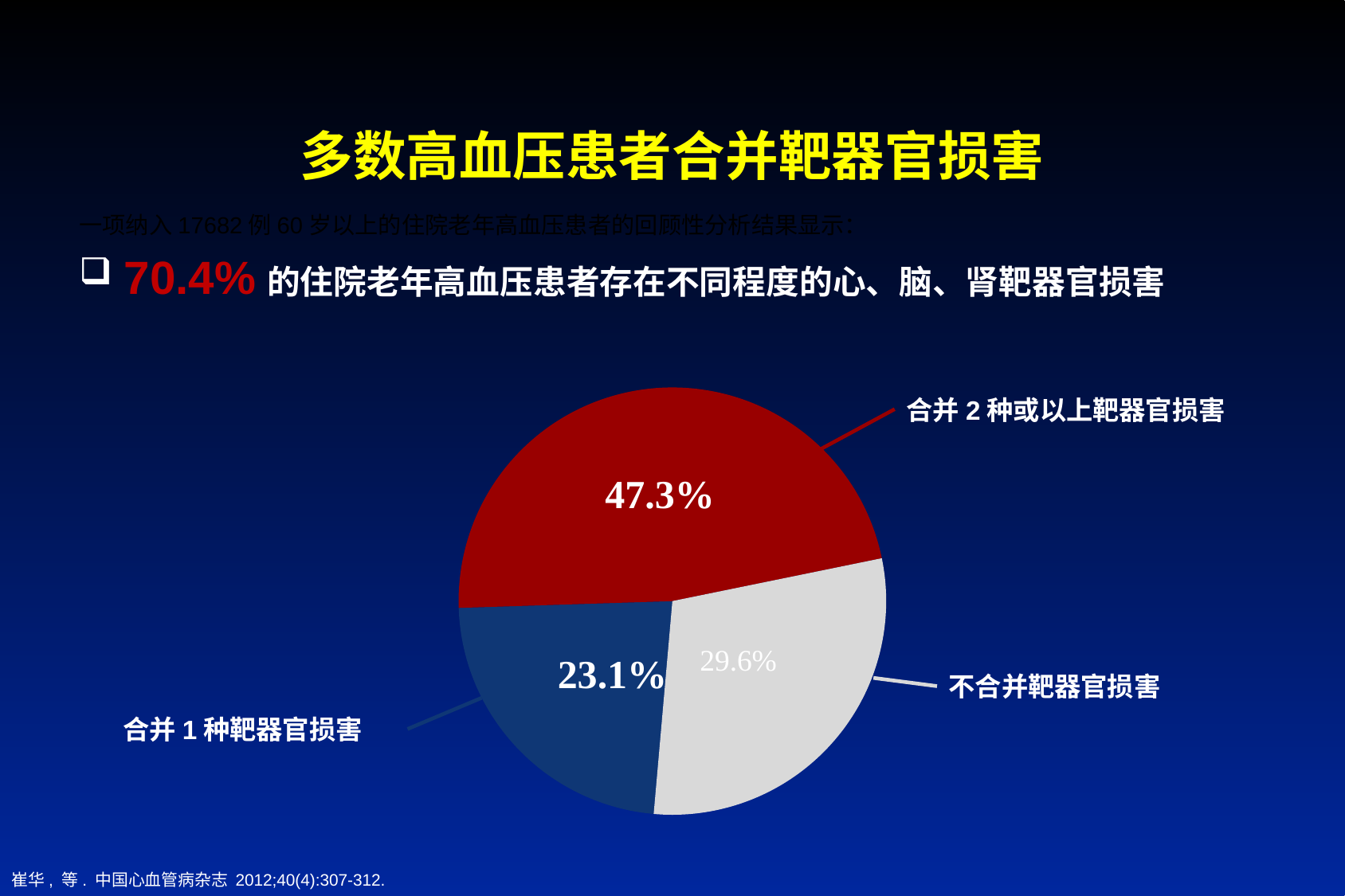

# 多数高血压患者合并靶器官损害
一项纳入17682例60岁以上的住院老年高血压患者的回顾性分析结果显示：
70.4%的住院老年高血压患者存在不同程度的心、脑、肾靶器官损害

### Chart

| Category | 销售额 |
|---|---|
| 合并1种靶器官损害 | 23.1 |
| 合并2种或以上靶器官损害 | 47.3 |
| 不合并靶器官损害 | 29.6 |
合并2种或以上靶器官损害
不合并靶器官损害
合并1种靶器官损害
崔华, 等. 中国心血管病杂志 2012;40(4):307-312.